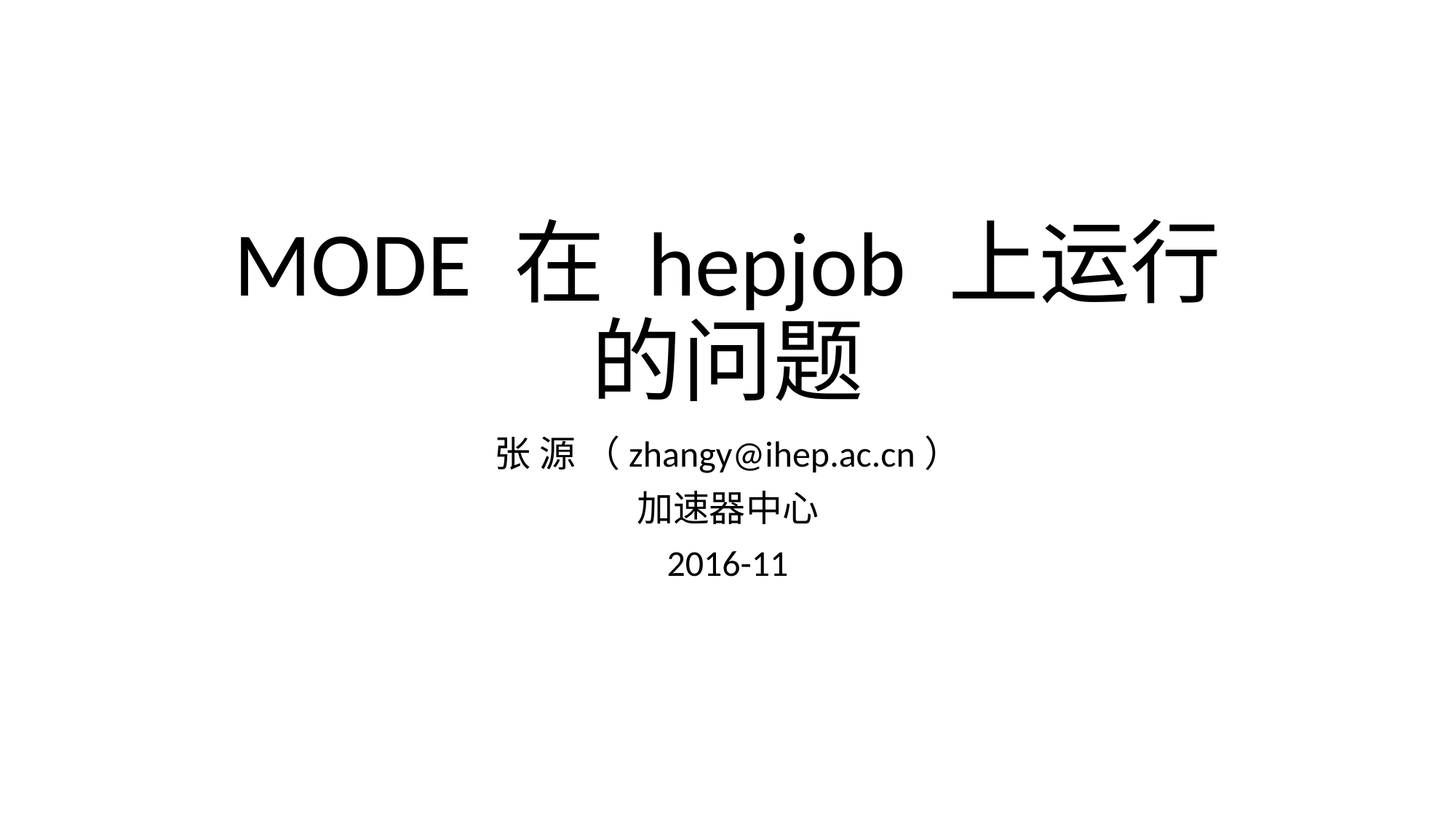

# MODE 在 hepjob 上运行的问题
张 源 （zhangy@ihep.ac.cn）
加速器中心
2016-11